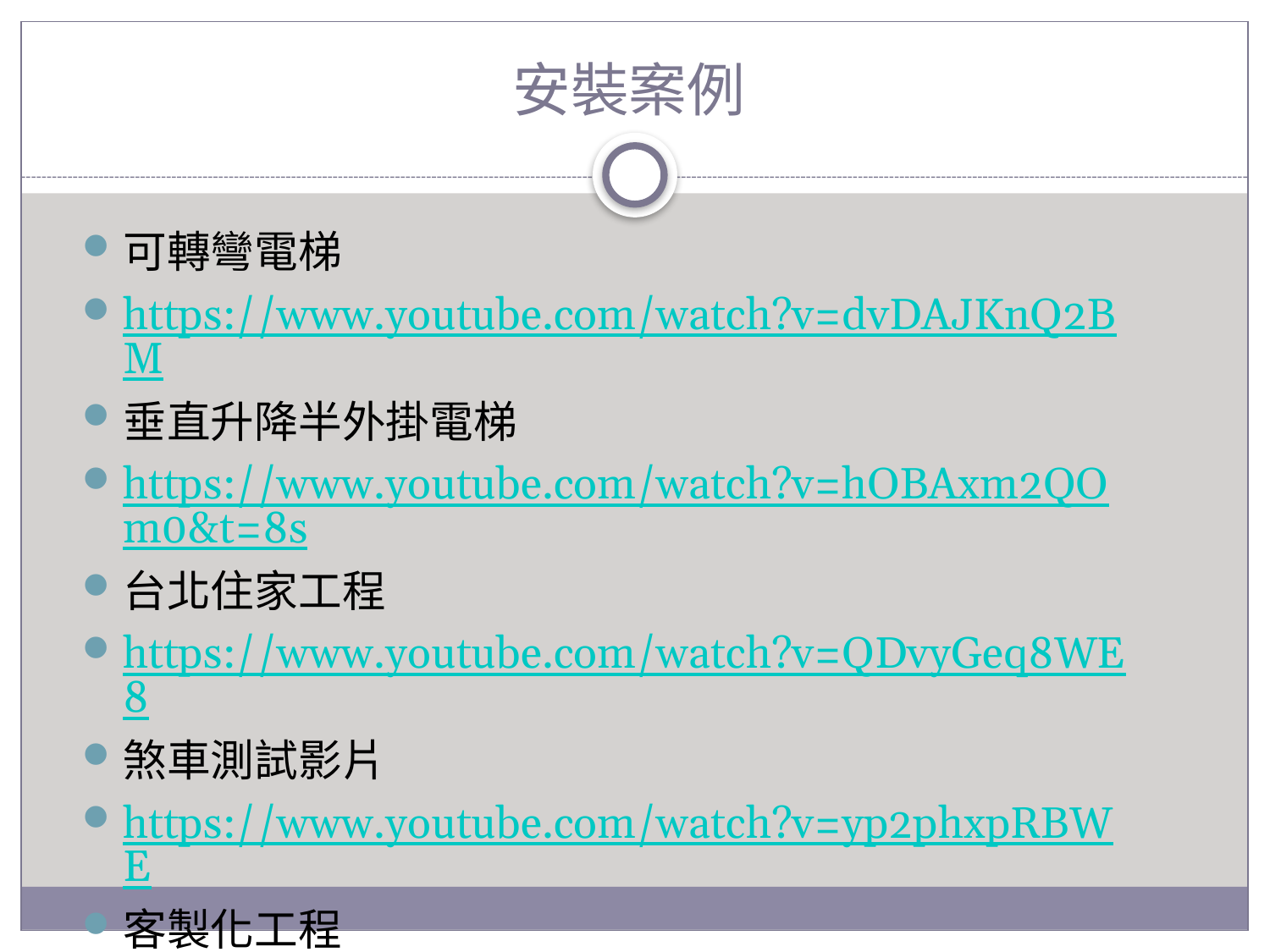

# 安裝案例
可轉彎電梯
https://www.youtube.com/watch?v=dvDAJKnQ2BM
垂直升降半外掛電梯
https://www.youtube.com/watch?v=hOBAxm2QOm0&t=8s
台北住家工程
https://www.youtube.com/watch?v=QDvyGeq8WE8
煞車測試影片
https://www.youtube.com/watch?v=yp2phxpRBWE
客製化工程
https://www.youtube.com/watch?v=YZXt29QoR8Q